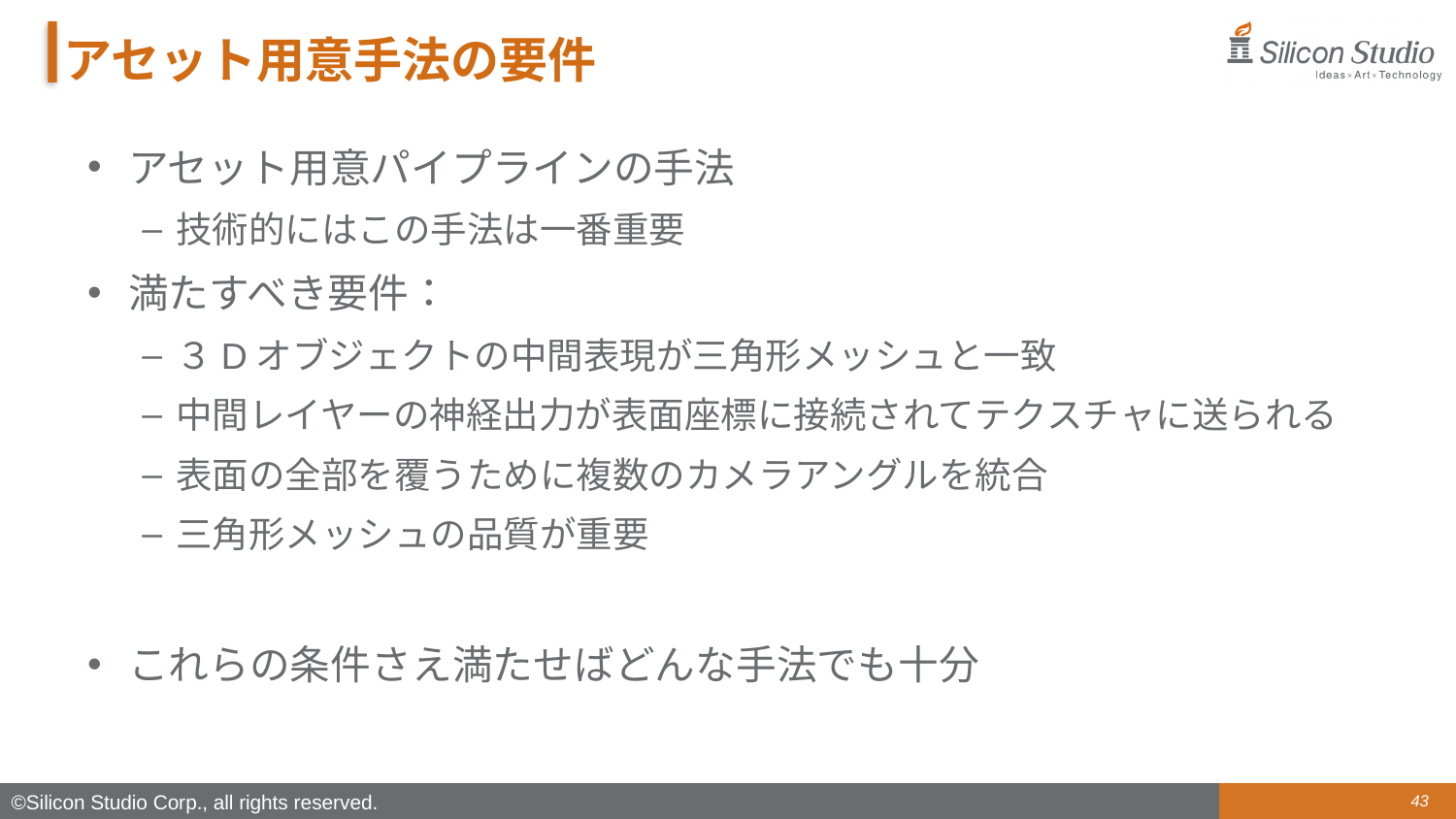

# アセット用意手法の要件
アセット用意パイプラインの手法
技術的にはこの手法は一番重要
満たすべき要件：
３Dオブジェクトの中間表現が三角形メッシュと一致
中間レイヤーの神経出力が表面座標に接続されてテクスチャに送られる
表面の全部を覆うために複数のカメラアングルを統合
三角形メッシュの品質が重要

これらの条件さえ満たせばどんな手法でも十分